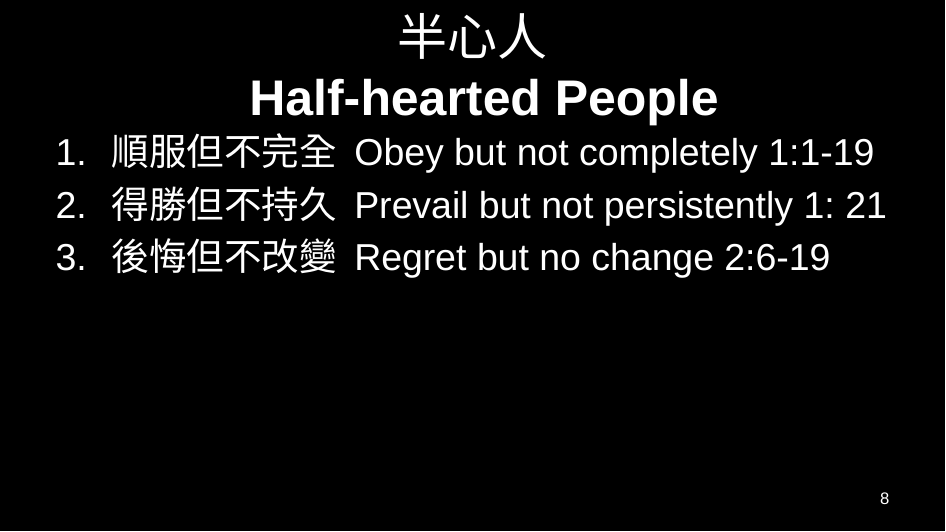

# 半心人 Half-hearted People
順服但不完全 Obey but not completely 1:1-19
得勝但不持久 Prevail but not persistently 1: 21
後悔但不改變 Regret but no change 2:6-19
8